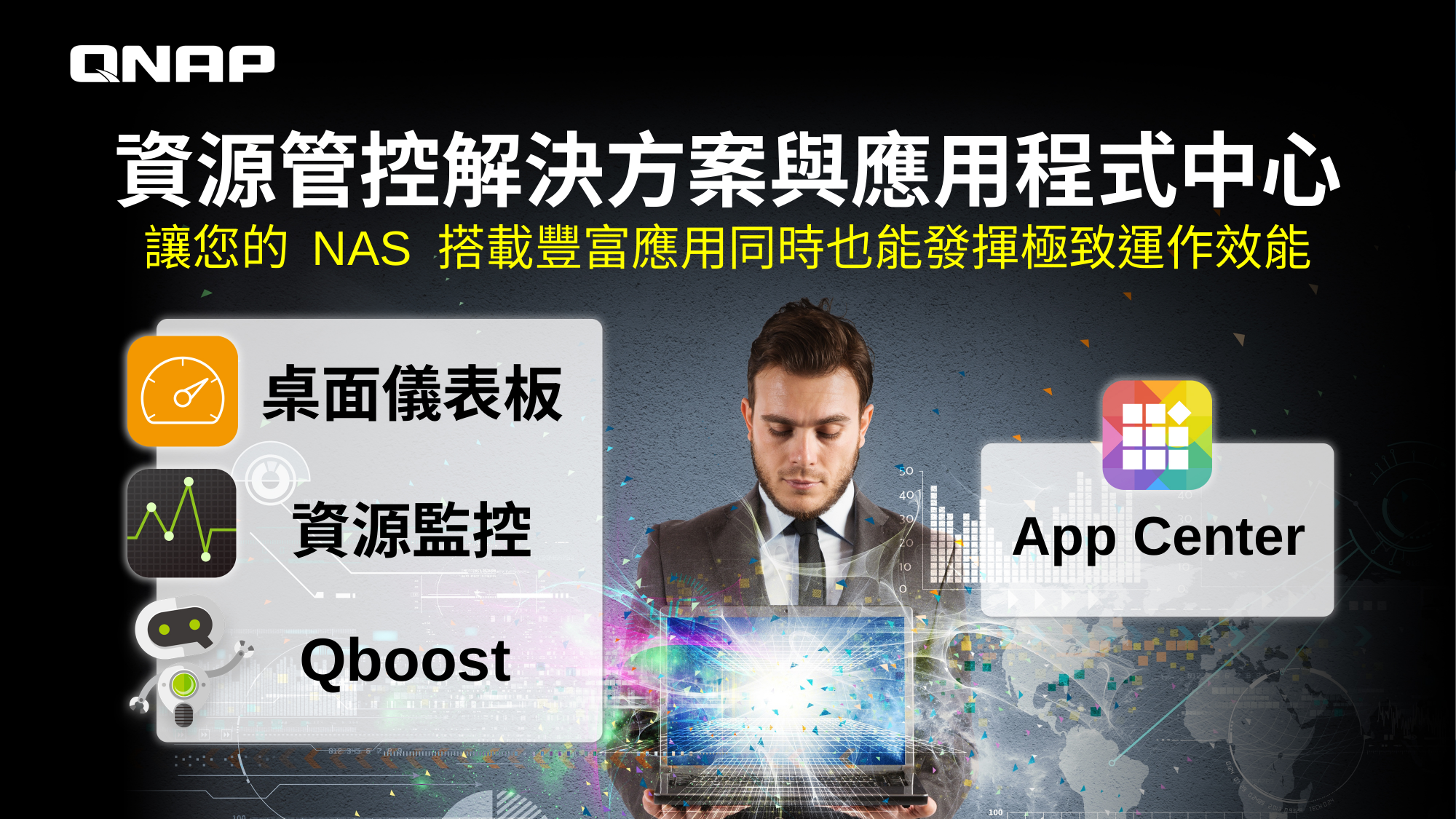

資源管控解決方案與應用程式中心
讓您的 NAS 搭載豐富應用同時也能發揮極致運作效能
桌面儀表板
資源監控
App Center
Qboost